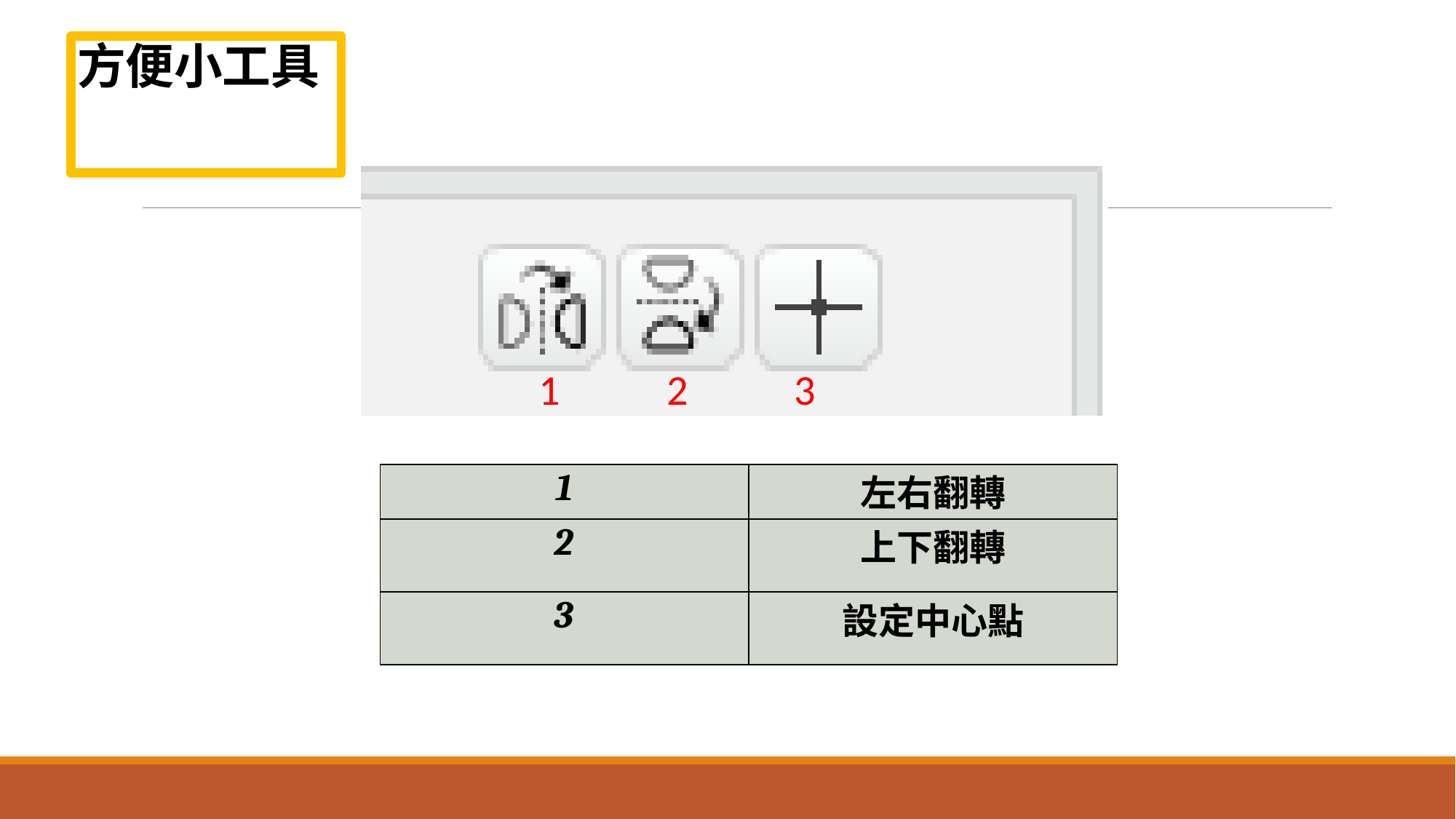

# 方便小工具

1
2
3
| 1 | 左右翻轉 |
| --- | --- |
| 2 | 上下翻轉 |
| 3 | 設定中心點 |